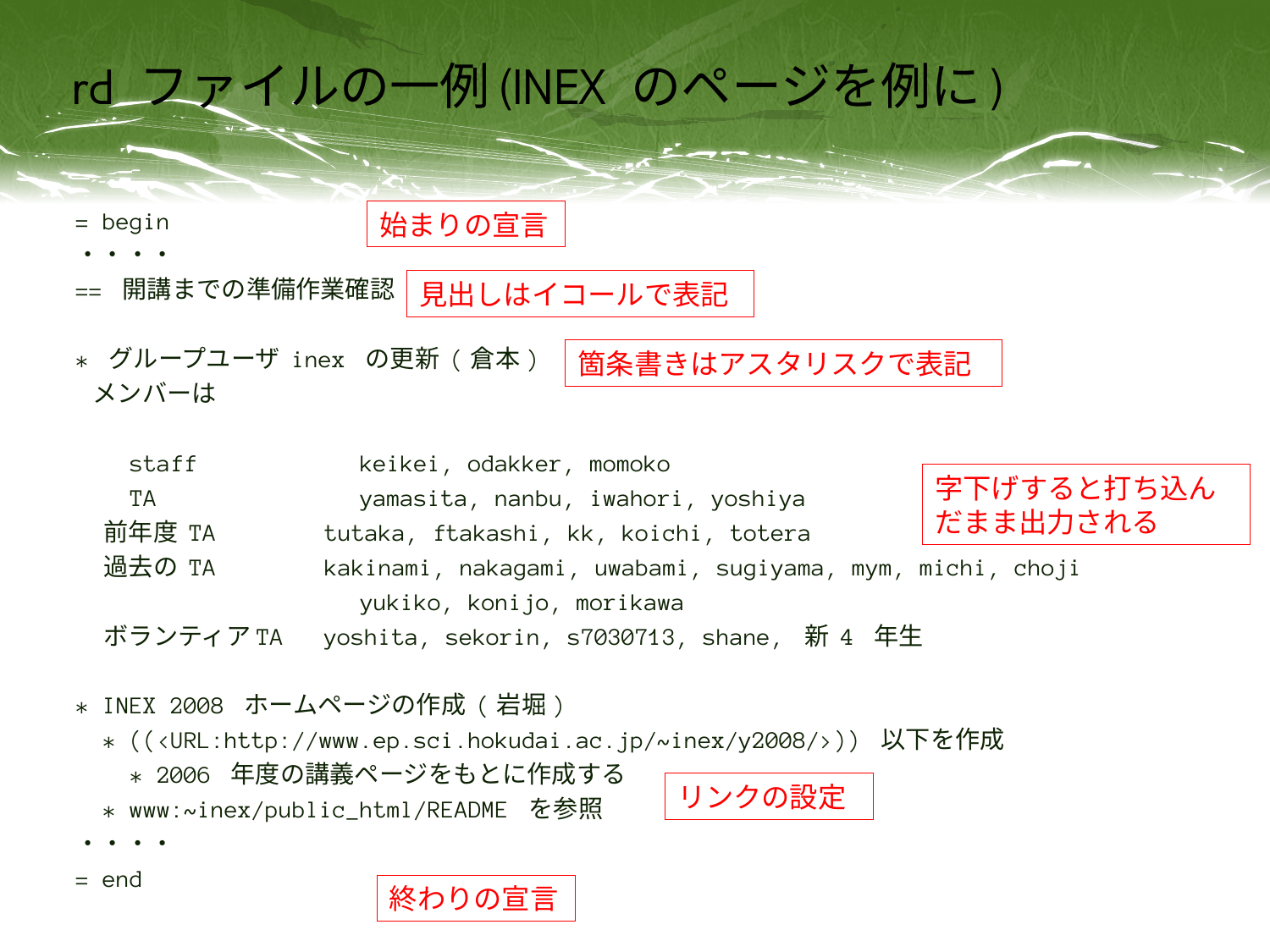

# rd ファイルの一例(INEX のページを例に)
= begin
・・・・
== 開講までの準備作業確認

* グループユーザ inex の更新 (倉本)
  メンバーは

    staff            keikei, odakker, momoko
    TA               yamasita, nanbu, iwahori, yoshiya
    前年度 TA        tutaka, ftakashi, kk, koichi, totera
    過去の TA        kakinami, nakagami, uwabami, sugiyama, mym, michi, choji
                     yukiko, konijo, morikawa
    ボランティアTA   yoshita, sekorin, s7030713, shane, 新 4 年生

* INEX 2008 ホームページの作成 (岩堀)
  * ((<URL:http://www.ep.sci.hokudai.ac.jp/~inex/y2008/>)) 以下を作成
    * 2006 年度の講義ページをもとに作成する
  * www:~inex/public_html/README を参照
・・・・
= end
始まりの宣言
見出しはイコールで表記
箇条書きはアスタリスクで表記
字下げすると打ち込んだまま出力される
リンクの設定
終わりの宣言